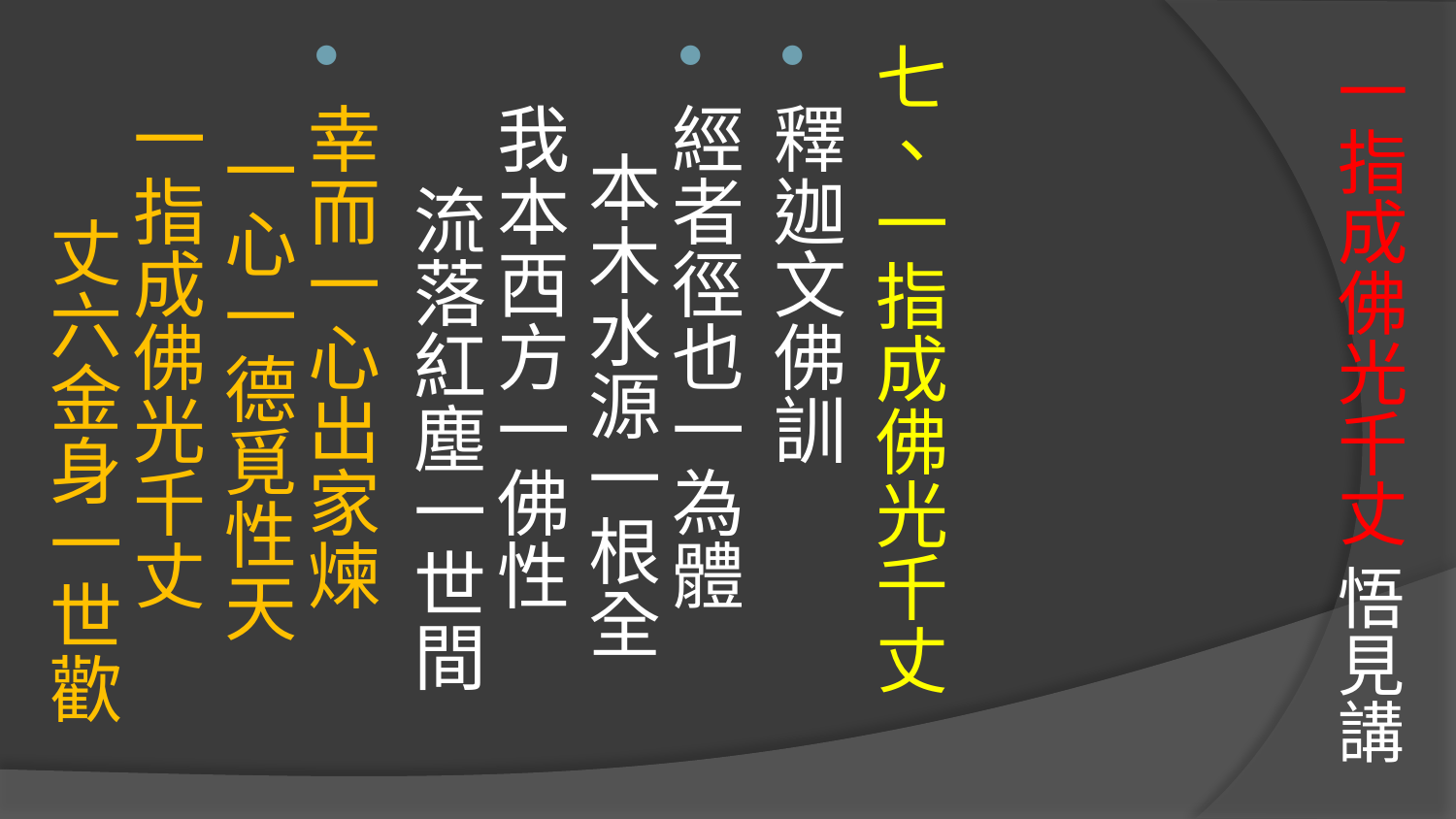

七、一指成佛光千丈
釋迦文佛訓
經者徑也一為體　          本木水源一根全
我本西方一佛性　            流落紅塵一世間
幸而一心出家煉　         一心一德覓性天
一指成佛光千丈　              丈六金身一世歡
# 一指成佛光千丈 悟見講